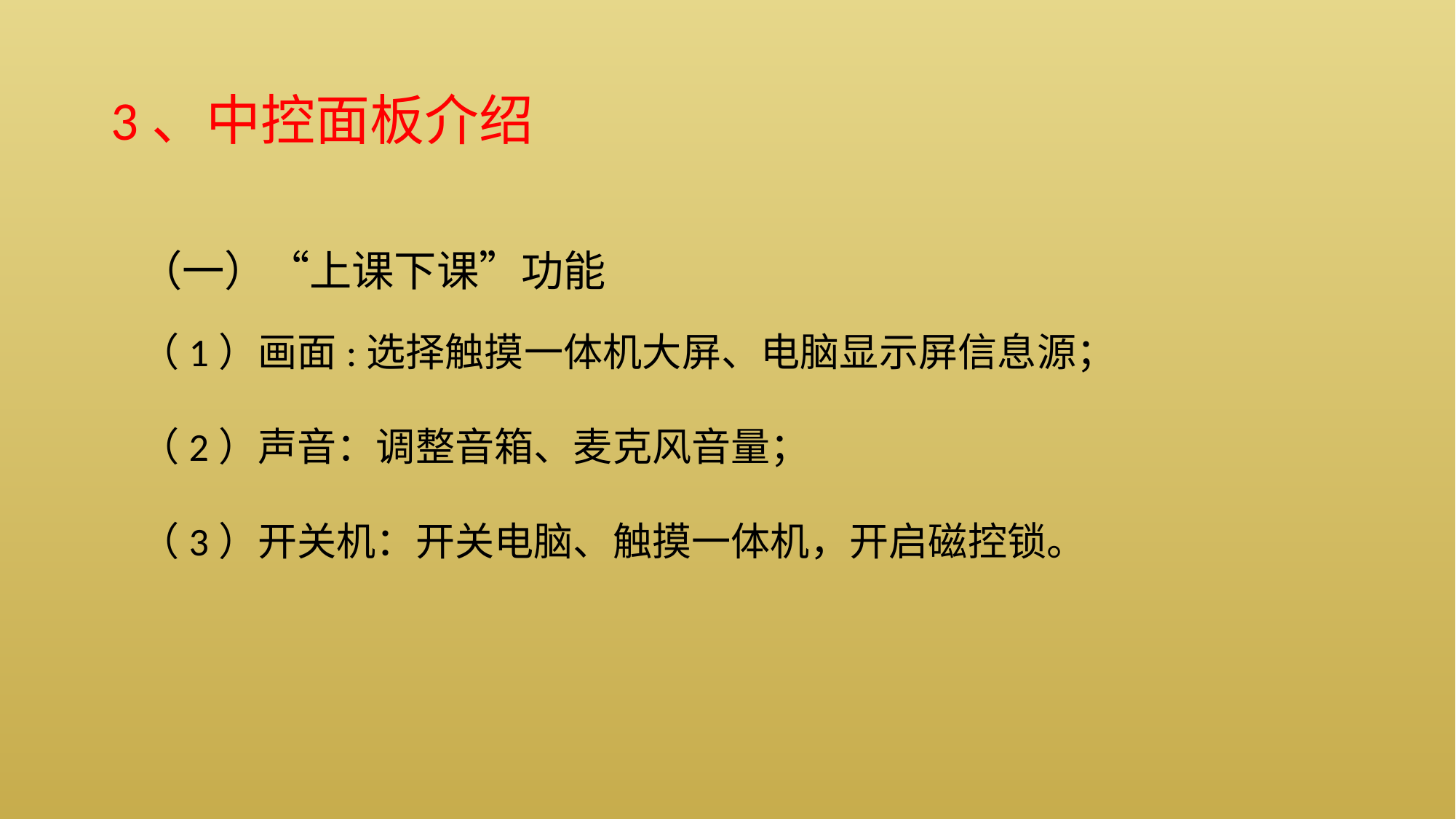

# 3、中控面板介绍
（一）“上课下课”功能

（1）画面:选择触摸一体机大屏、电脑显示屏信息源；

（2）声音：调整音箱、麦克风音量；

（3）开关机：开关电脑、触摸一体机，开启磁控锁。